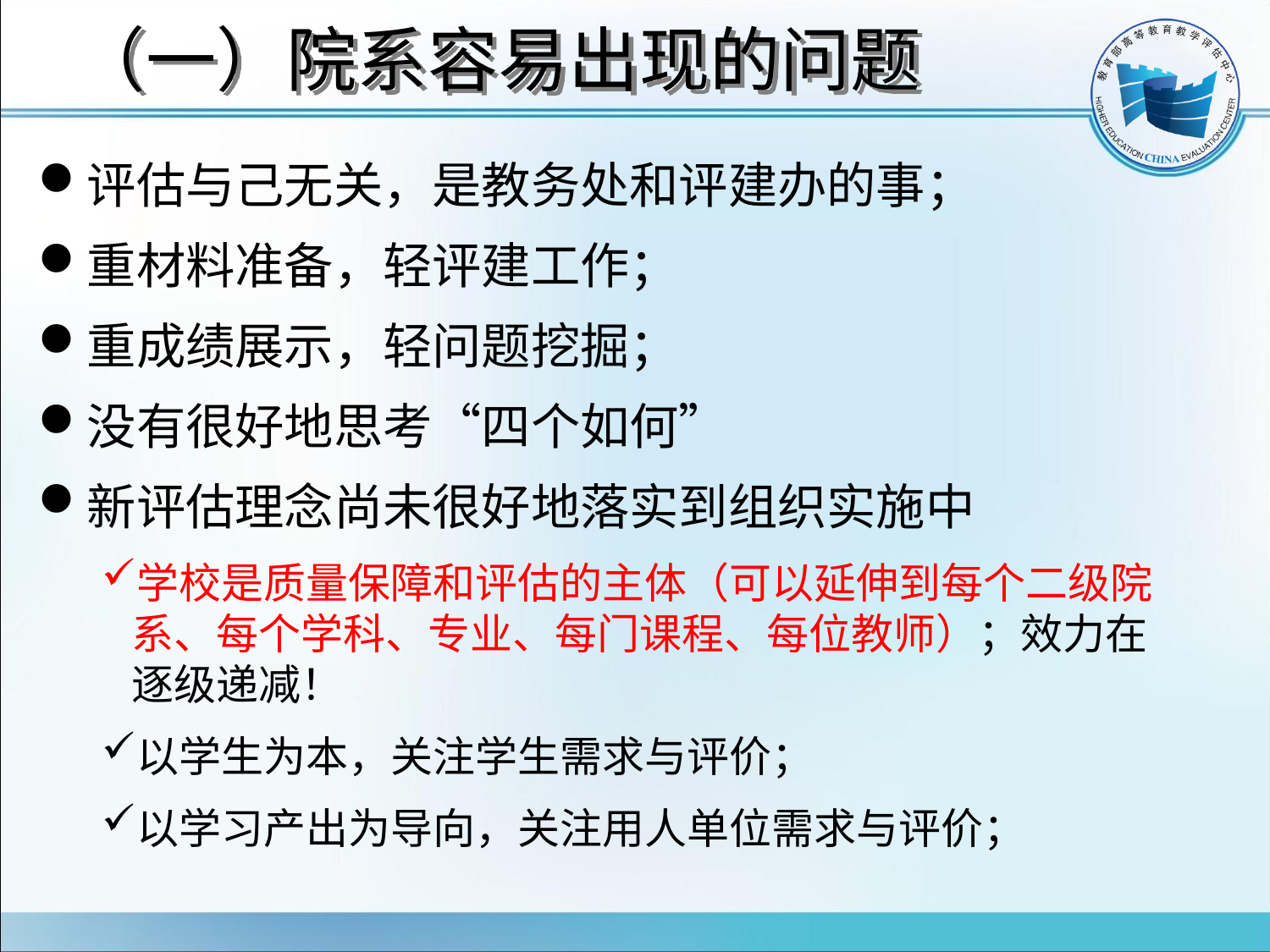

# （一）院系容易出现的问题
评估与己无关，是教务处和评建办的事；
重材料准备，轻评建工作；
重成绩展示，轻问题挖掘；
没有很好地思考“四个如何”
新评估理念尚未很好地落实到组织实施中
学校是质量保障和评估的主体（可以延伸到每个二级院系、每个学科、专业、每门课程、每位教师）；效力在逐级递减！
以学生为本，关注学生需求与评价；
以学习产出为导向，关注用人单位需求与评价；
58